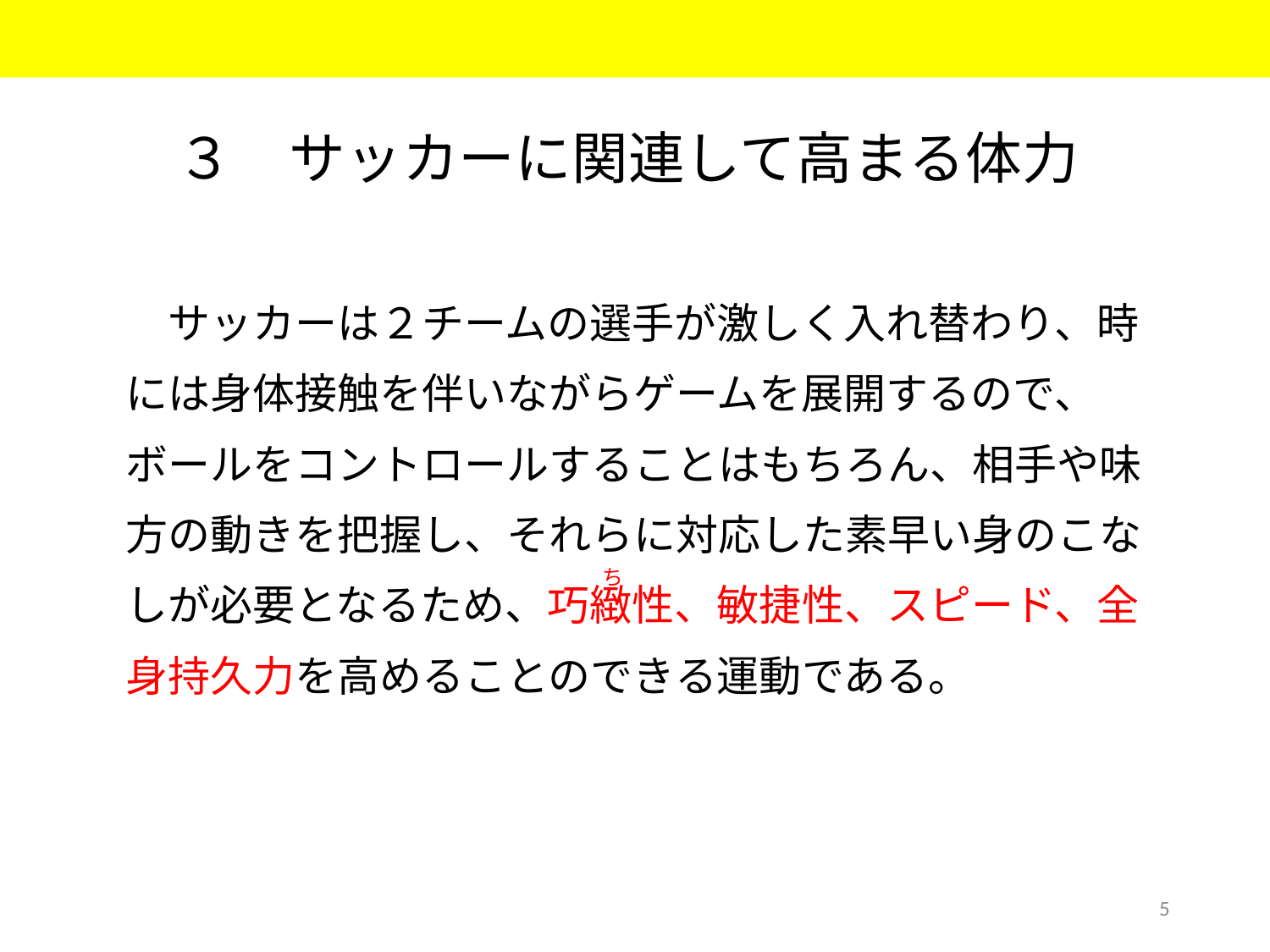

３　サッカーに関連して高まる体力
　サッカーは２チームの選手が激しく入れ替わり、時

には身体接触を伴いながらゲームを展開するので、

ボールをコントロールすることはもちろん、相手や味

方の動きを把握し、それらに対応した素早い身のこな

しが必要となるため、巧緻性、敏捷性、スピード、全

身持久力を高めることのできる運動である。
ち
5